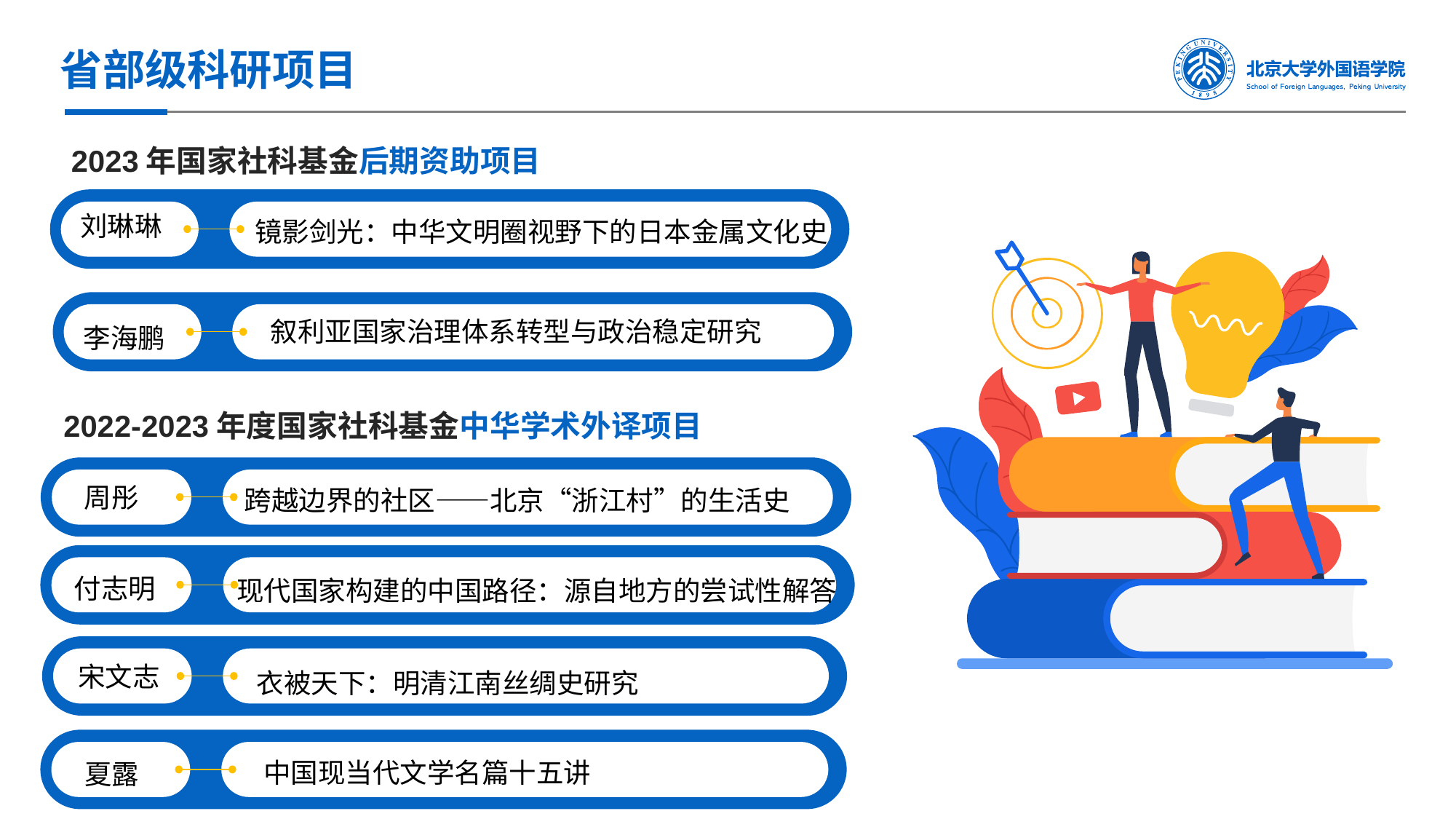

省部级科研项目

2023年国家社科基金后期资助项目

刘琳琳
镜影剑光：中华文明圈视野下的日本金属文化史

叙利亚国家治理体系转型与政治稳定研究
李海鹏
2022-2023年度国家社科基金中华学术外译项目

周彤
跨越边界的社区——北京“浙江村”的生活史

付志明
现代国家构建的中国路径：源自地方的尝试性解答

宋文志
衣被天下：明清江南丝绸史研究

中国现当代文学名篇十五讲
夏露